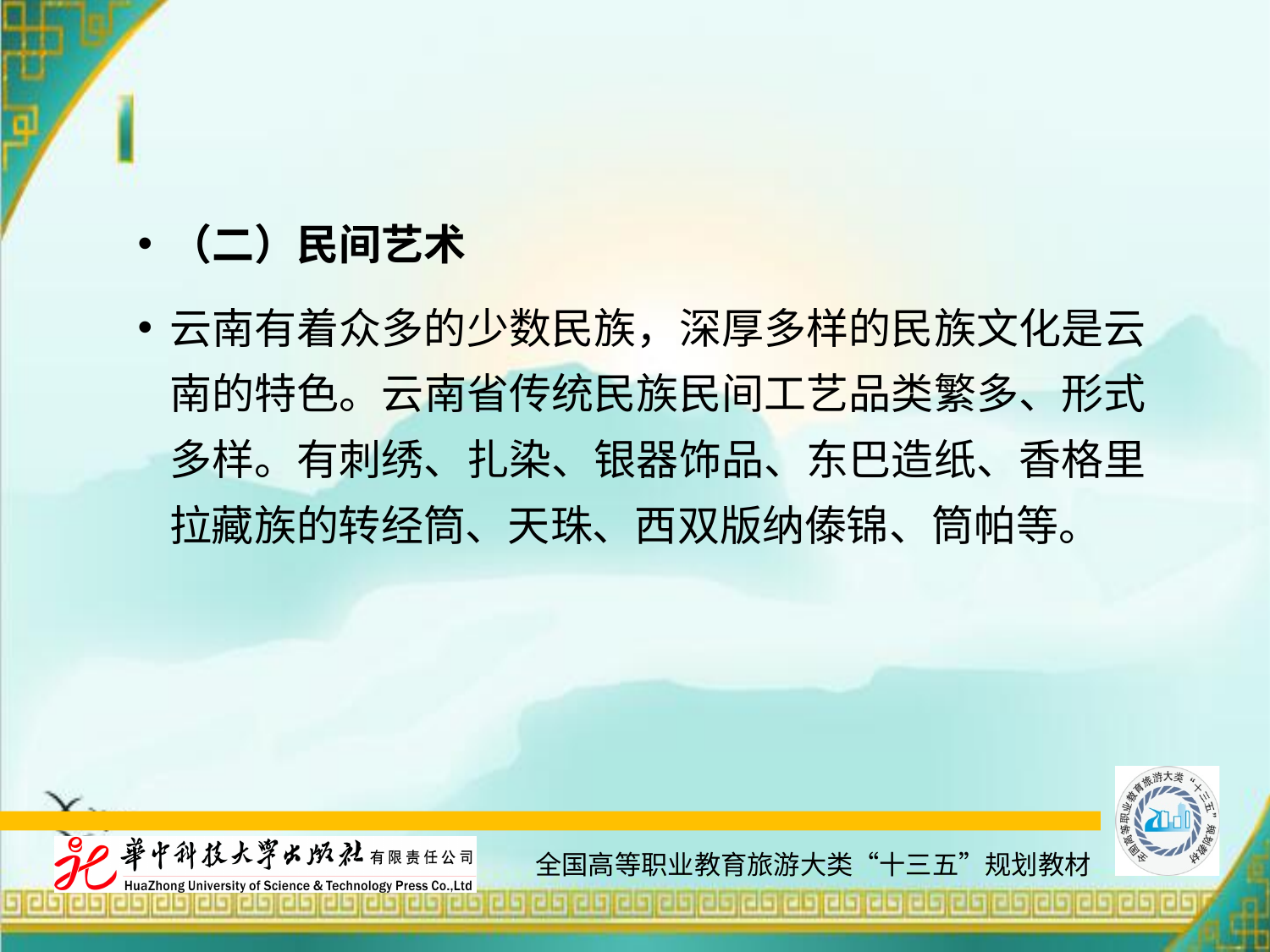

#
（二）民间艺术
云南有着众多的少数民族，深厚多样的民族文化是云南的特色。云南省传统民族民间工艺品类繁多、形式多样。有刺绣、扎染、银器饰品、东巴造纸、香格里拉藏族的转经筒、天珠、西双版纳傣锦、筒帕等。